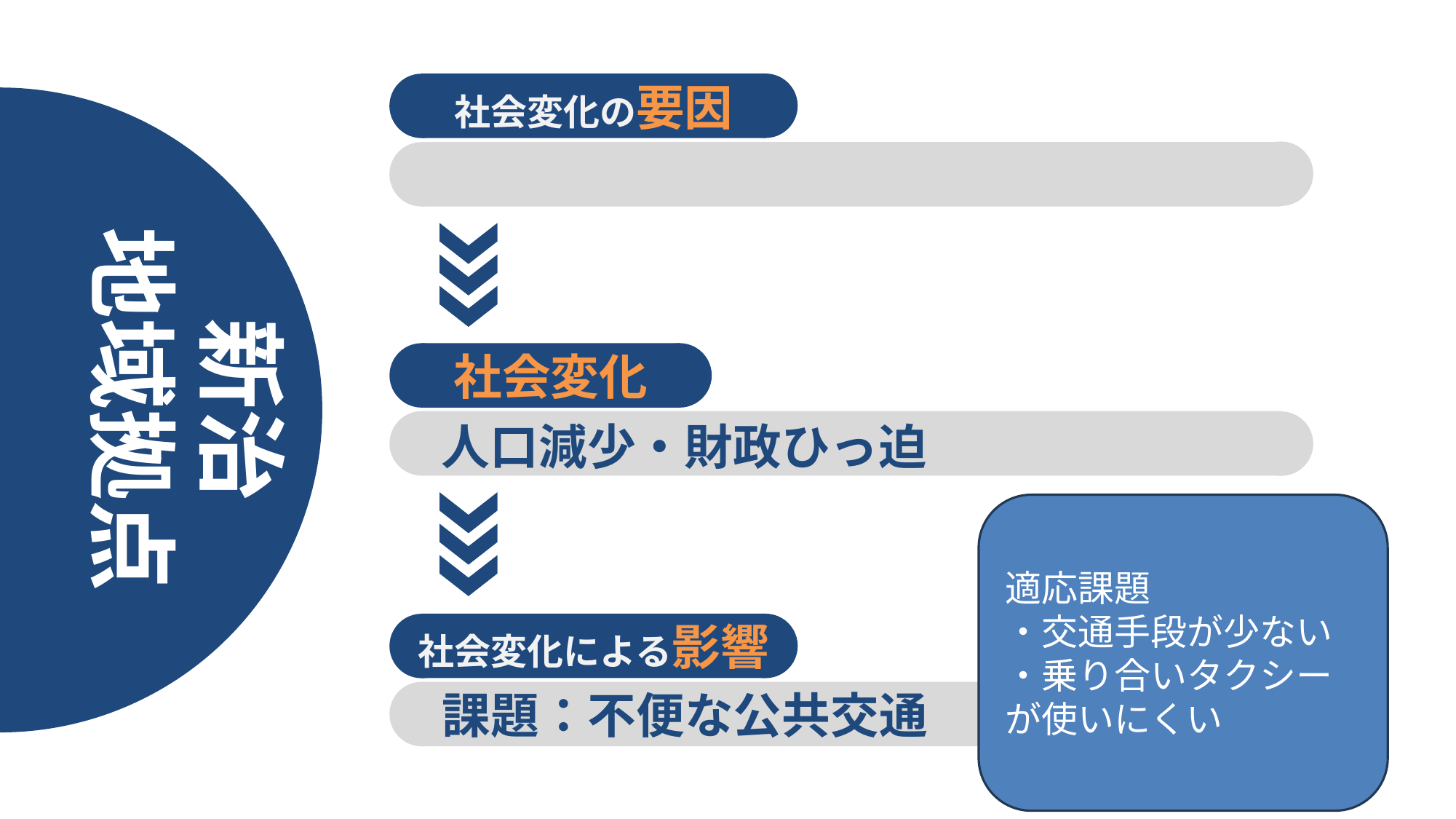

社会変化の要因

新治
地域拠点

社会変化

人口減少・財政ひっ迫
適応課題
・交通手段が少ない
・乗り合いタクシーが使いにくい

社会変化による影響

課題：不便な公共交通